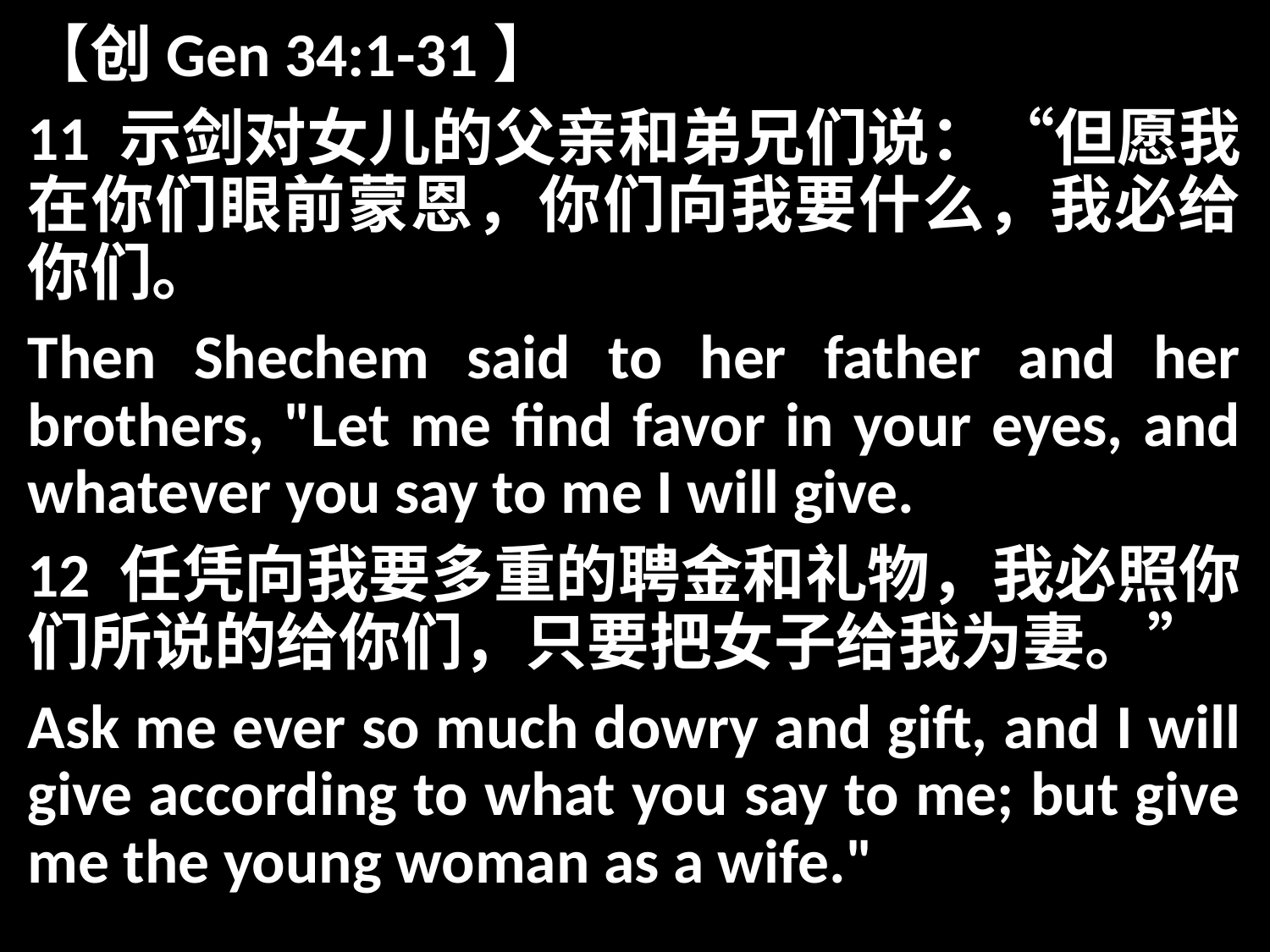

【创Gen 34:1-31】
11 示剑对女儿的父亲和弟兄们说：“但愿我在你们眼前蒙恩，你们向我要什么，我必给你们。
Then Shechem said to her father and her brothers, "Let me find favor in your eyes, and whatever you say to me I will give.
12 任凭向我要多重的聘金和礼物，我必照你们所说的给你们，只要把女子给我为妻。”
Ask me ever so much dowry and gift, and I will give according to what you say to me; but give me the young woman as a wife."